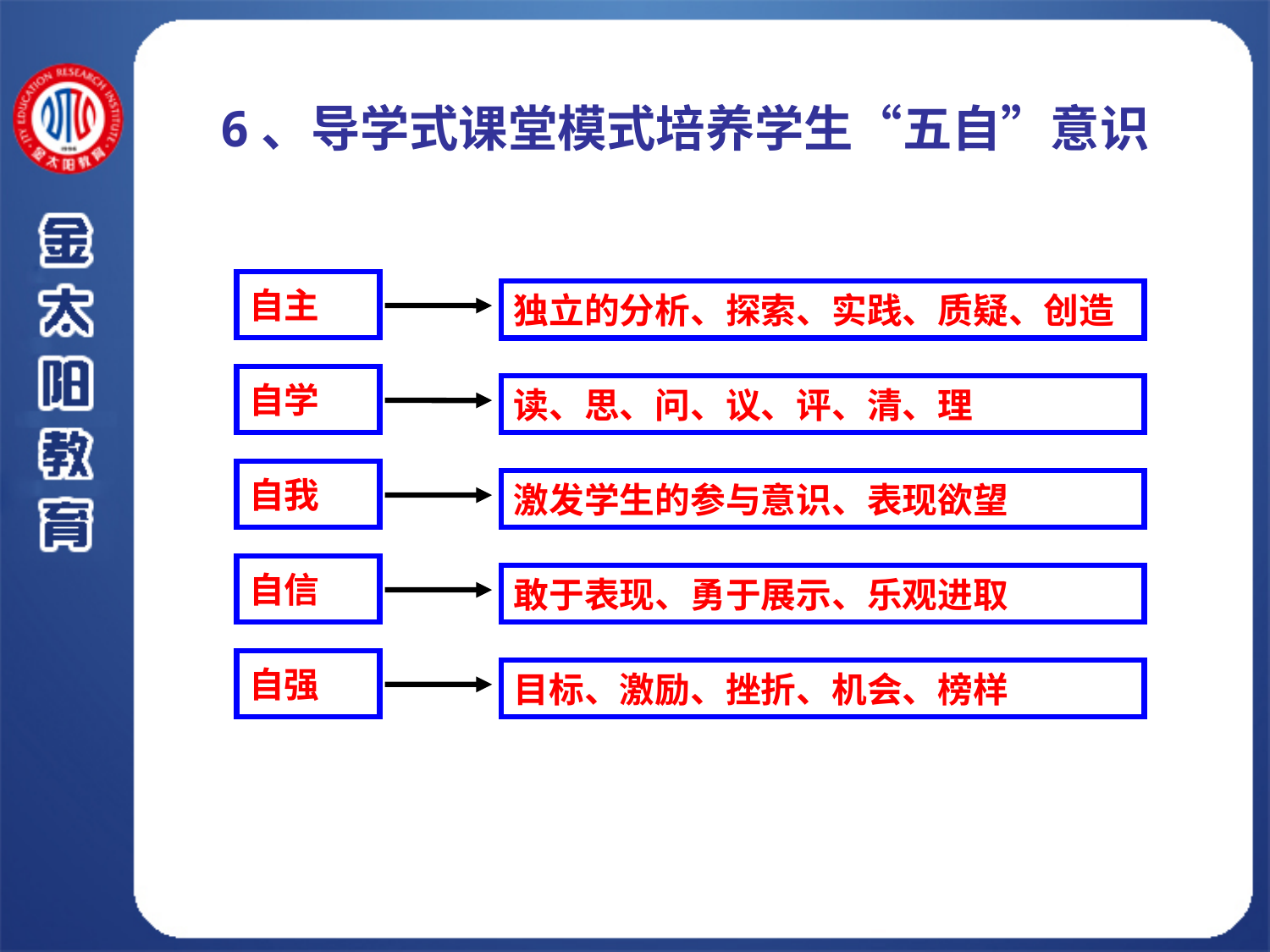

6、导学式课堂模式培养学生“五自”意识
自主
自学
自我
自信
自强
独立的分析、探索、实践、质疑、创造

读、思、问、议、评、清、理

激发学生的参与意识、表现欲望

敢于表现、勇于展示、乐观进取

目标、激励、挫折、机会、榜样